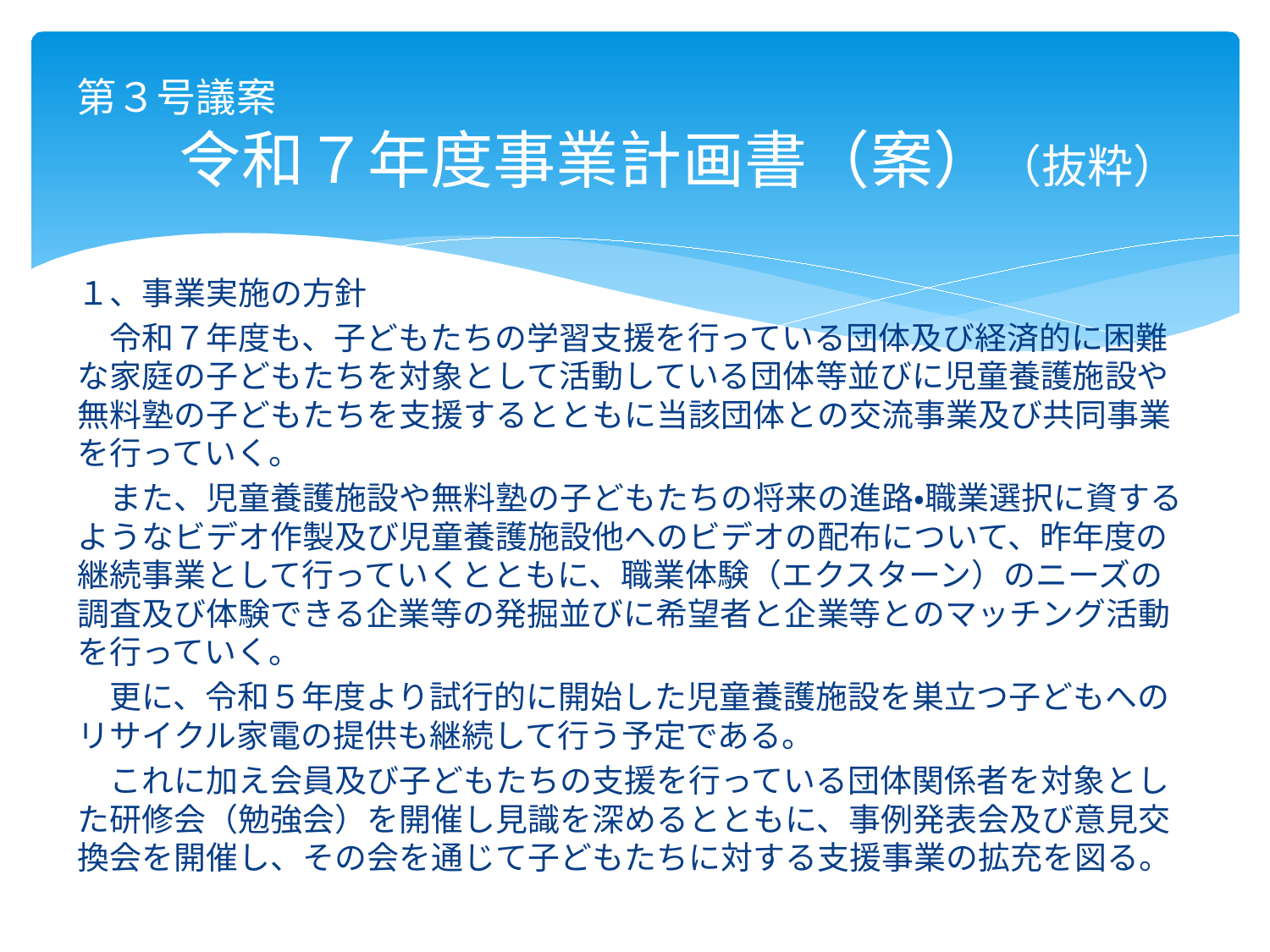

# 第３号議案 令和７年度事業計画書（案）（抜粋）
１、事業実施の方針
　令和７年度も、子どもたちの学習支援を行っている団体及び経済的に困難な家庭の子どもたちを対象として活動している団体等並びに児童養護施設や無料塾の子どもたちを支援するとともに当該団体との交流事業及び共同事業を行っていく。
　また、児童養護施設や無料塾の子どもたちの将来の進路・職業選択に資するようなビデオ作製及び児童養護施設他へのビデオの配布について、昨年度の継続事業として行っていくとともに、職業体験（エクスターン）のニーズの調査及び体験できる企業等の発掘並びに希望者と企業等とのマッチング活動を行っていく。
　更に、令和５年度より試行的に開始した児童養護施設を巣立つ子どもへのリサイクル家電の提供も継続して行う予定である。
　これに加え会員及び子どもたちの支援を行っている団体関係者を対象とした研修会（勉強会）を開催し見識を深めるとともに、事例発表会及び意見交換会を開催し、その会を通じて子どもたちに対する支援事業の拡充を図る。